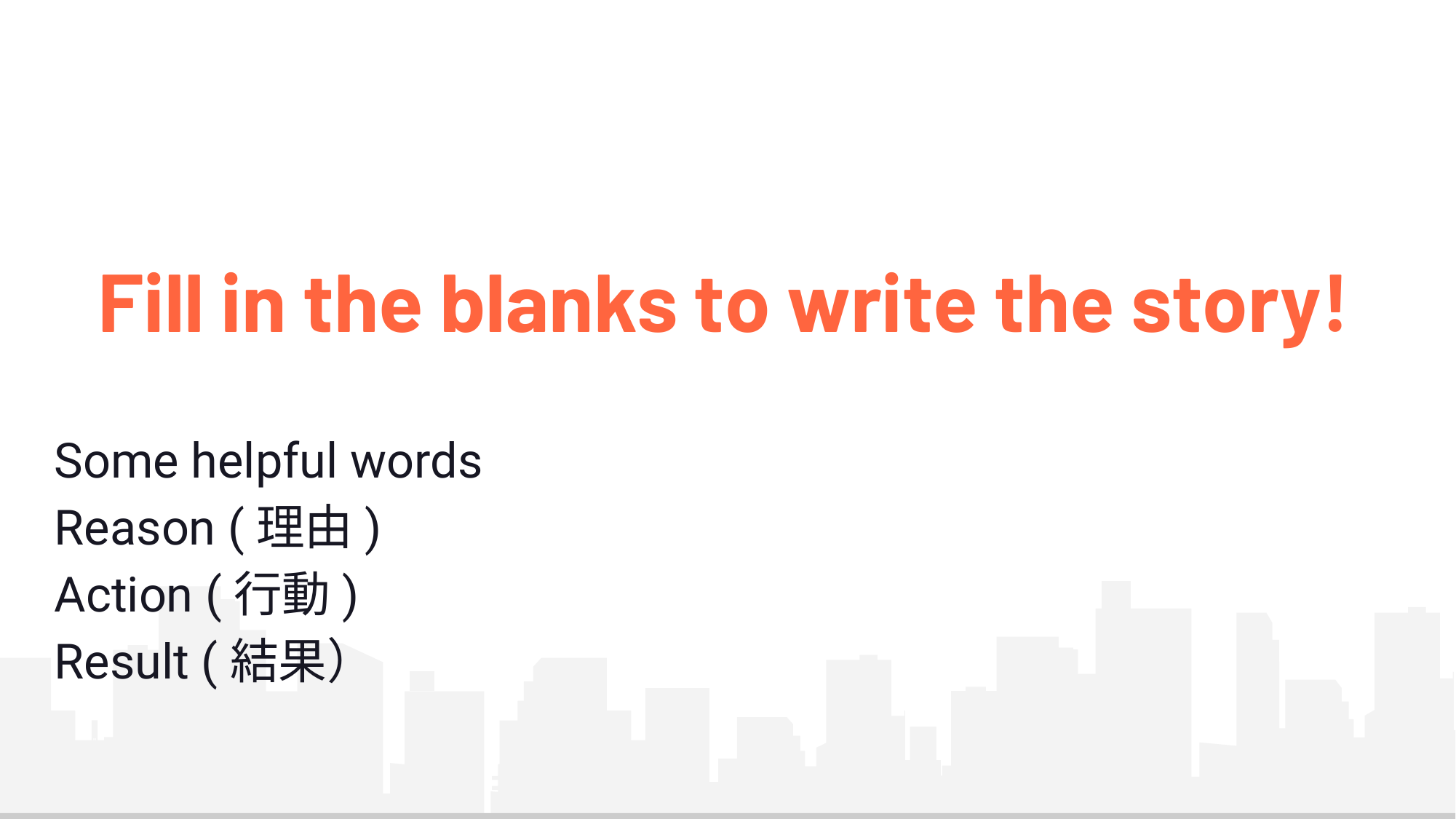

# Fill in the blanks to write the story!
Some helpful words
Reason (理由)
Action (行動)
Result (結果）